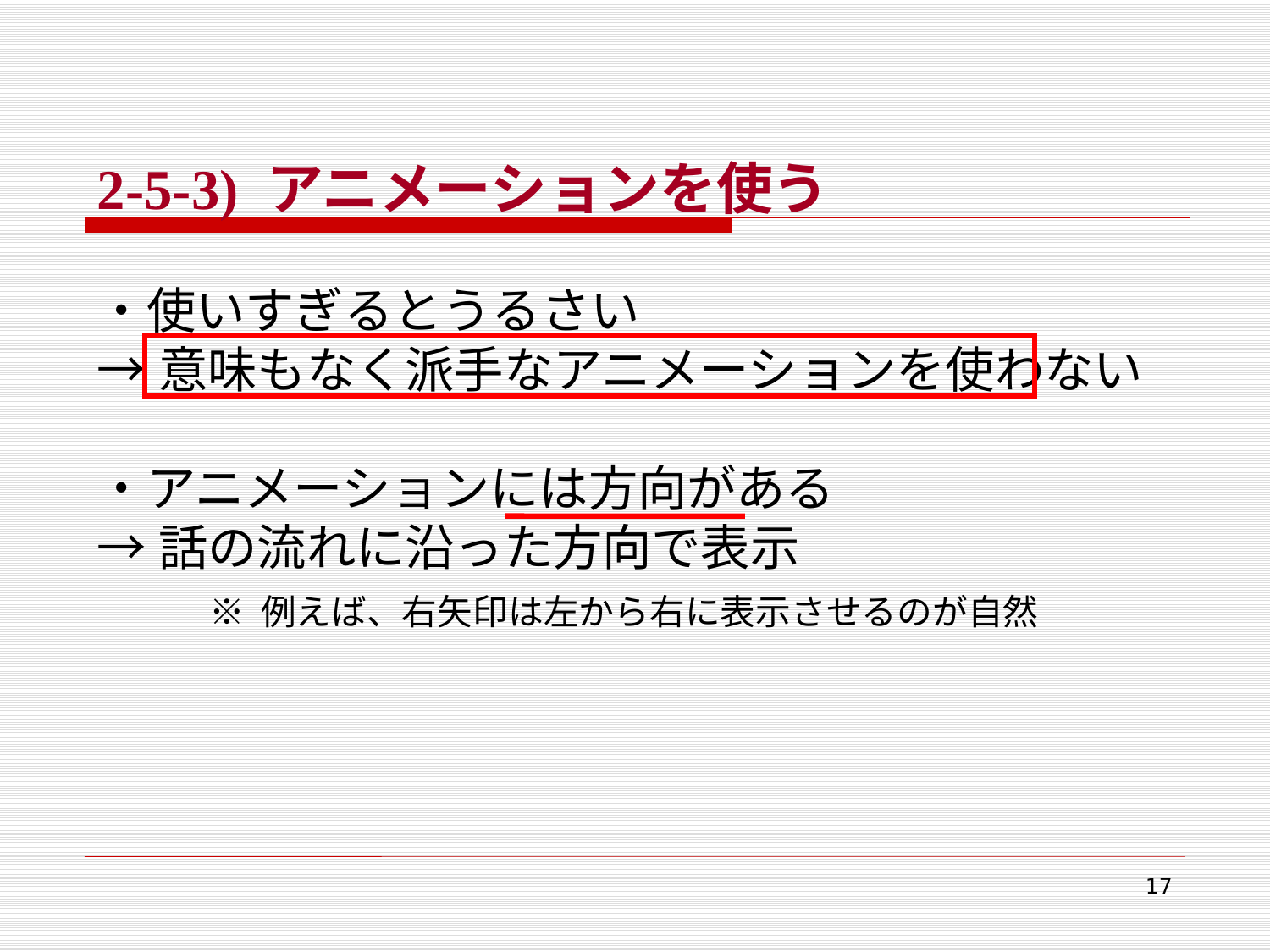

2-5-3) アニメーションを使う

・使いすぎるとうるさい
→意味もなく派手なアニメーションを使わない

・アニメーションには方向がある
→話の流れに沿った方向で表示
		※ 例えば、右矢印は左から右に表示させるのが自然

17